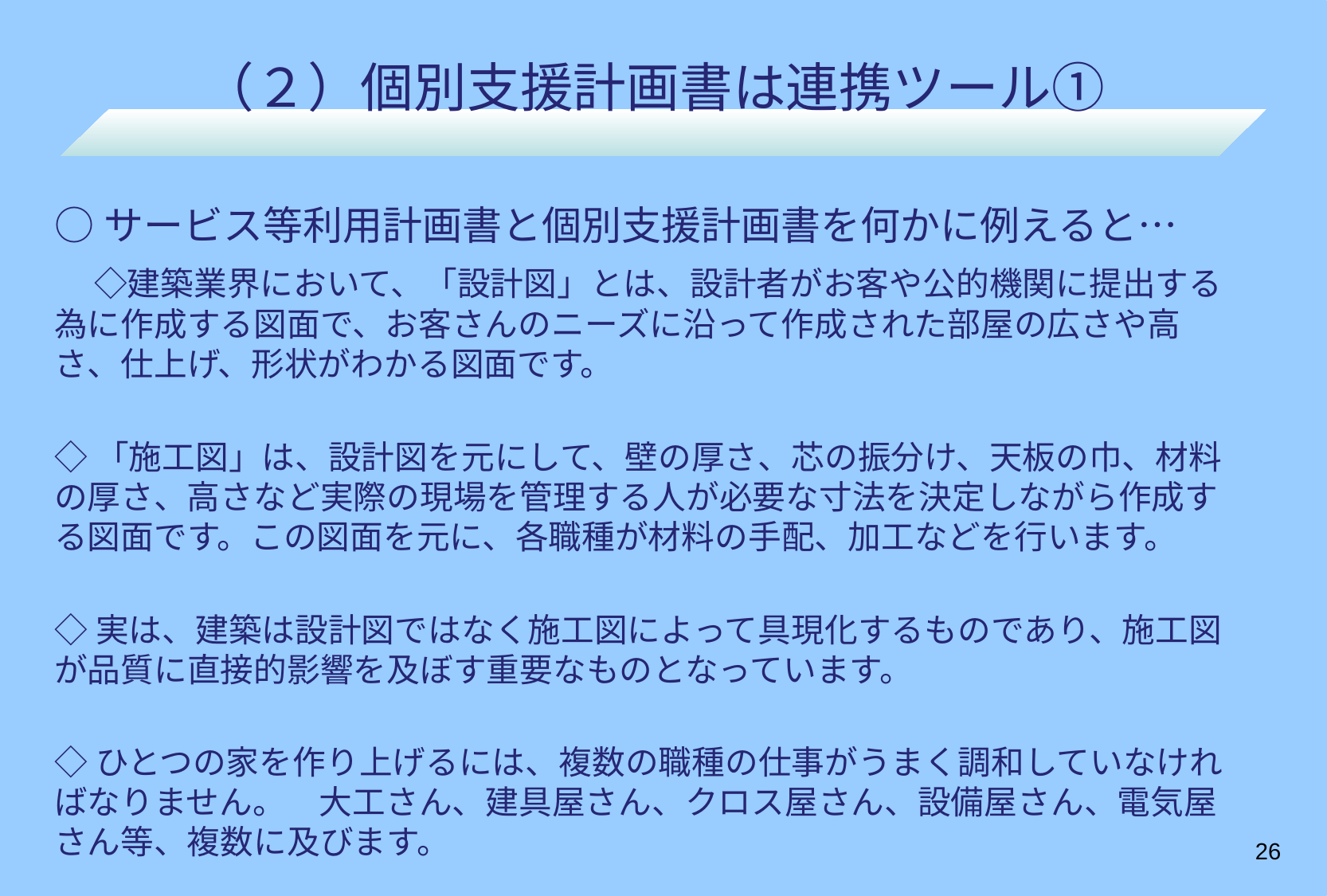

# （２）個別支援計画書は連携ツール①

○サービス等利用計画書と個別支援計画書を何かに例えると…
　◇建築業界において、「設計図」とは、設計者がお客や公的機関に提出する為に作成する図面で、お客さんのニーズに沿って作成された部屋の広さや高さ、仕上げ、形状がわかる図面です。

◇「施工図」は、設計図を元にして、壁の厚さ、芯の振分け、天板の巾、材料の厚さ、高さなど実際の現場を管理する人が必要な寸法を決定しながら作成する図面です。この図面を元に、各職種が材料の手配、加工などを行います。

◇実は、建築は設計図ではなく施工図によって具現化するものであり、施工図が品質に直接的影響を及ぼす重要なものとなっています。

◇ひとつの家を作り上げるには、複数の職種の仕事がうまく調和していなければなりません。　大工さん、建具屋さん、クロス屋さん、設備屋さん、電気屋さん等、複数に及びます。

26